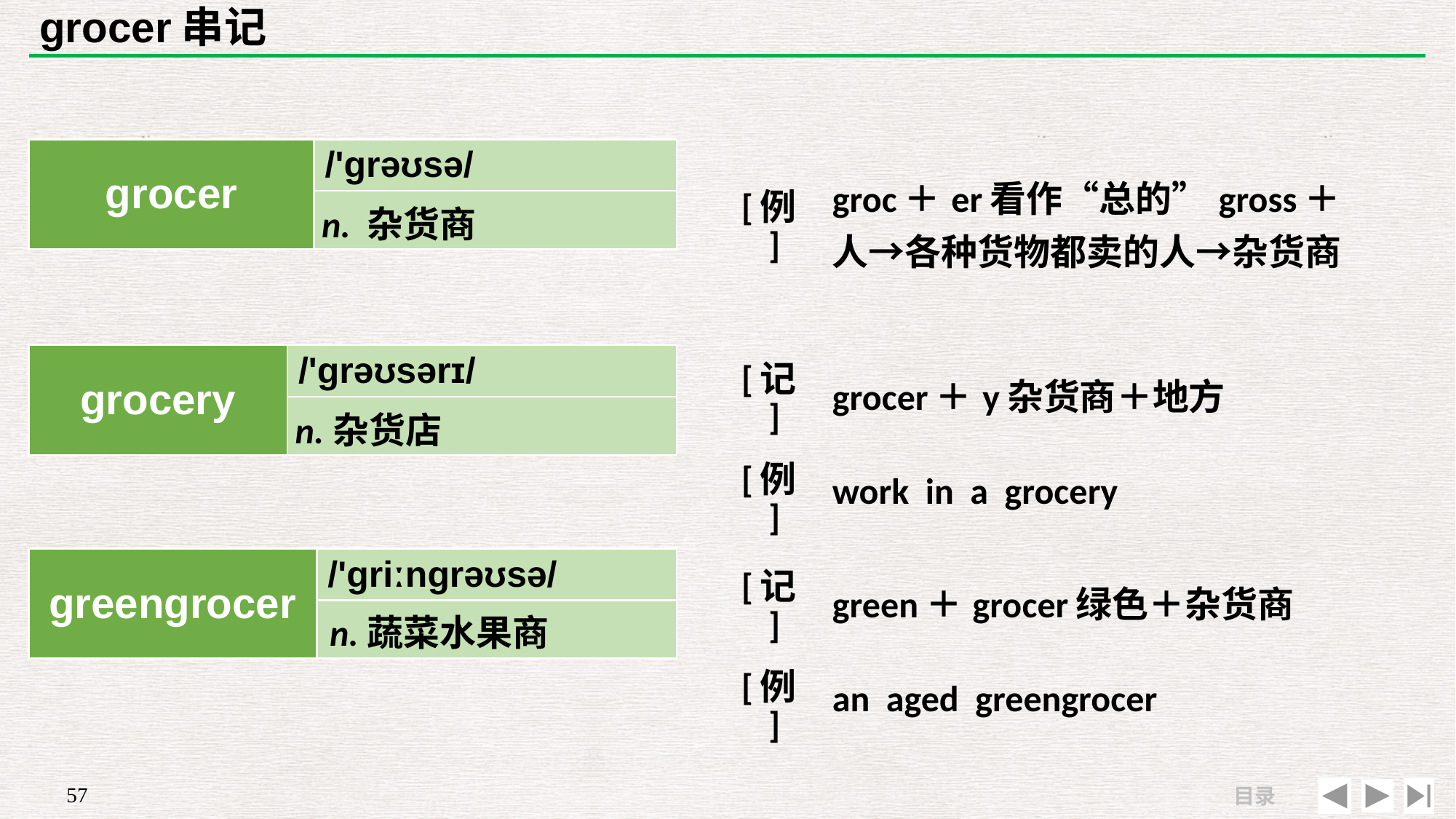

# grocer串记

| grocer | /'ɡrəʊsə/ |
| --- | --- |
|  |  |
| [例] | groc＋er看作“总的”gross＋人→各种货物都卖的人→杂货商 |
| --- | --- |
|  |  |
n. 杂货商
| [记] | grocer＋y杂货商＋地方 |
| --- | --- |
| [例] | work in a grocery |
| grocery | /'ɡrəʊsərɪ/ |
| --- | --- |
|  |  |
n.杂货店
| greengrocer | /'ɡriːnɡrəʊsə/ |
| --- | --- |
|  |  |
| [记] | green＋grocer绿色＋杂货商 |
| --- | --- |
| [例] | an aged greengrocer |
n.蔬菜水果商